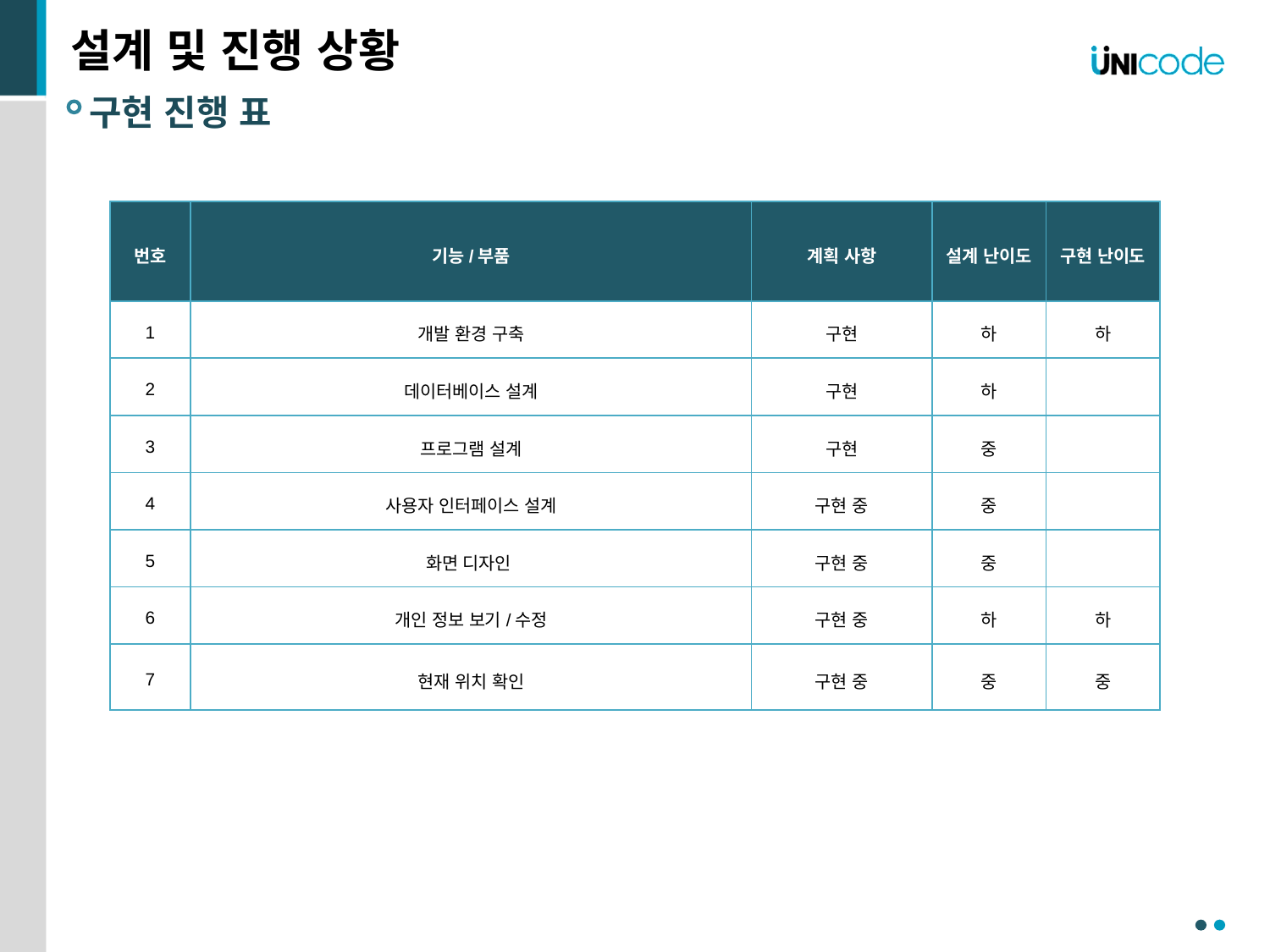

# 설계 및 진행 상황
구현 진행 표
| 번호 | 기능/부품 | 계획 사항 | 설계 난이도 | 구현 난이도 |
| --- | --- | --- | --- | --- |
| 1 | 개발 환경 구축 | 구현 | 하 | 하 |
| 2 | 데이터베이스 설계 | 구현 | 하 |  |
| 3 | 프로그램 설계 | 구현 | 중 |  |
| 4 | 사용자 인터페이스 설계 | 구현 중 | 중 |  |
| 5 | 화면 디자인 | 구현 중 | 중 |  |
| 6 | 개인 정보 보기/수정 | 구현 중 | 하 | 하 |
| 7 | 현재 위치 확인 | 구현 중 | 중 | 중 |